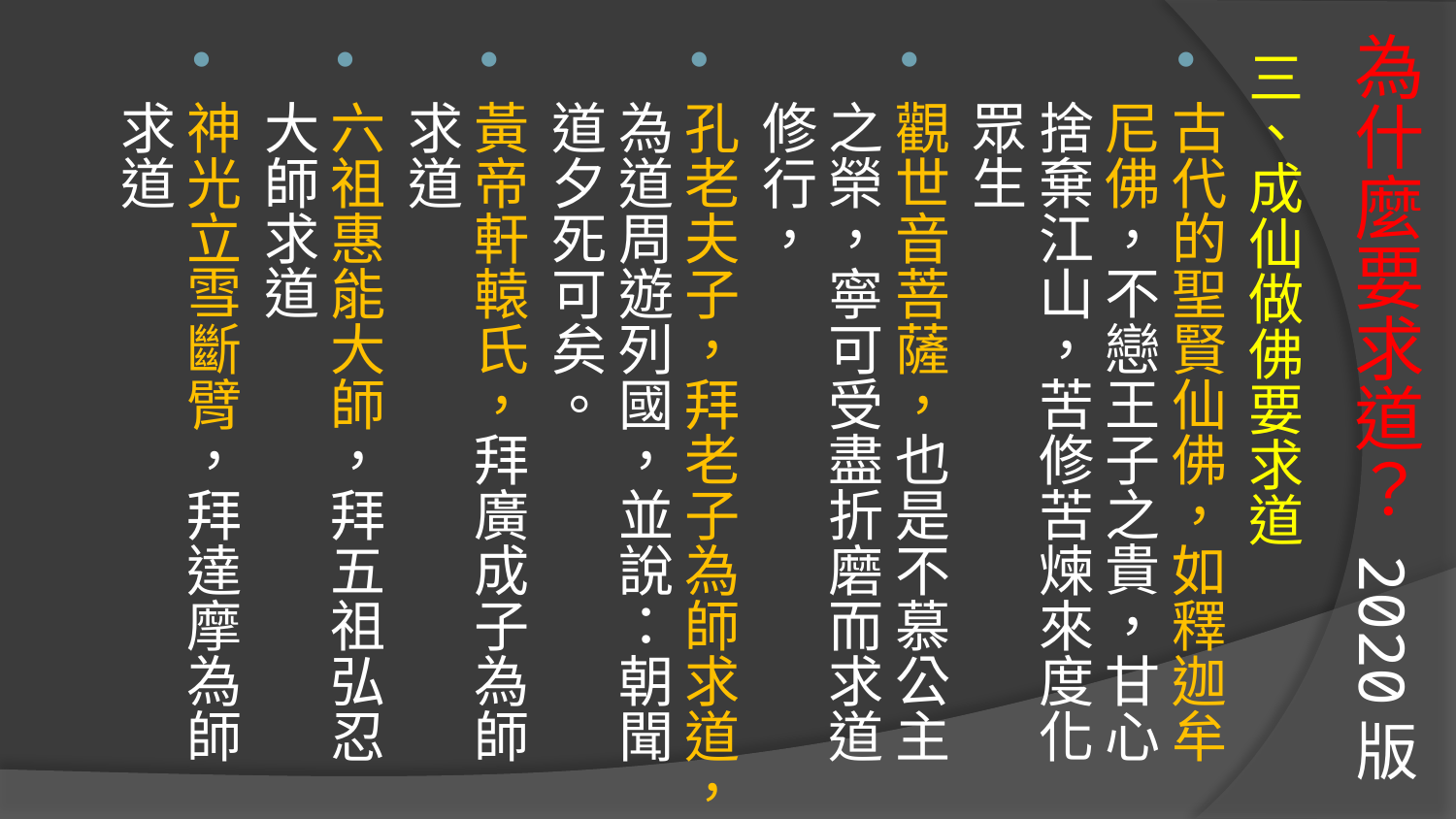

# 為什麼要求道？ 2020版
三、成仙做佛要求道
古代的聖賢仙佛，如釋迦牟尼佛，不戀王子之貴，甘心捨棄江山，苦修苦煉來度化眾生
觀世音菩薩，也是不慕公主之榮，寧可受盡折磨而求道修行，
孔老夫子，拜老子為師求道，為道周遊列國，並說：朝聞道夕死可矣。
黃帝軒轅氏，拜廣成子為師求道
六祖惠能大師，拜五祖弘忍大師求道
神光立雪斷臂，拜達摩為師求道